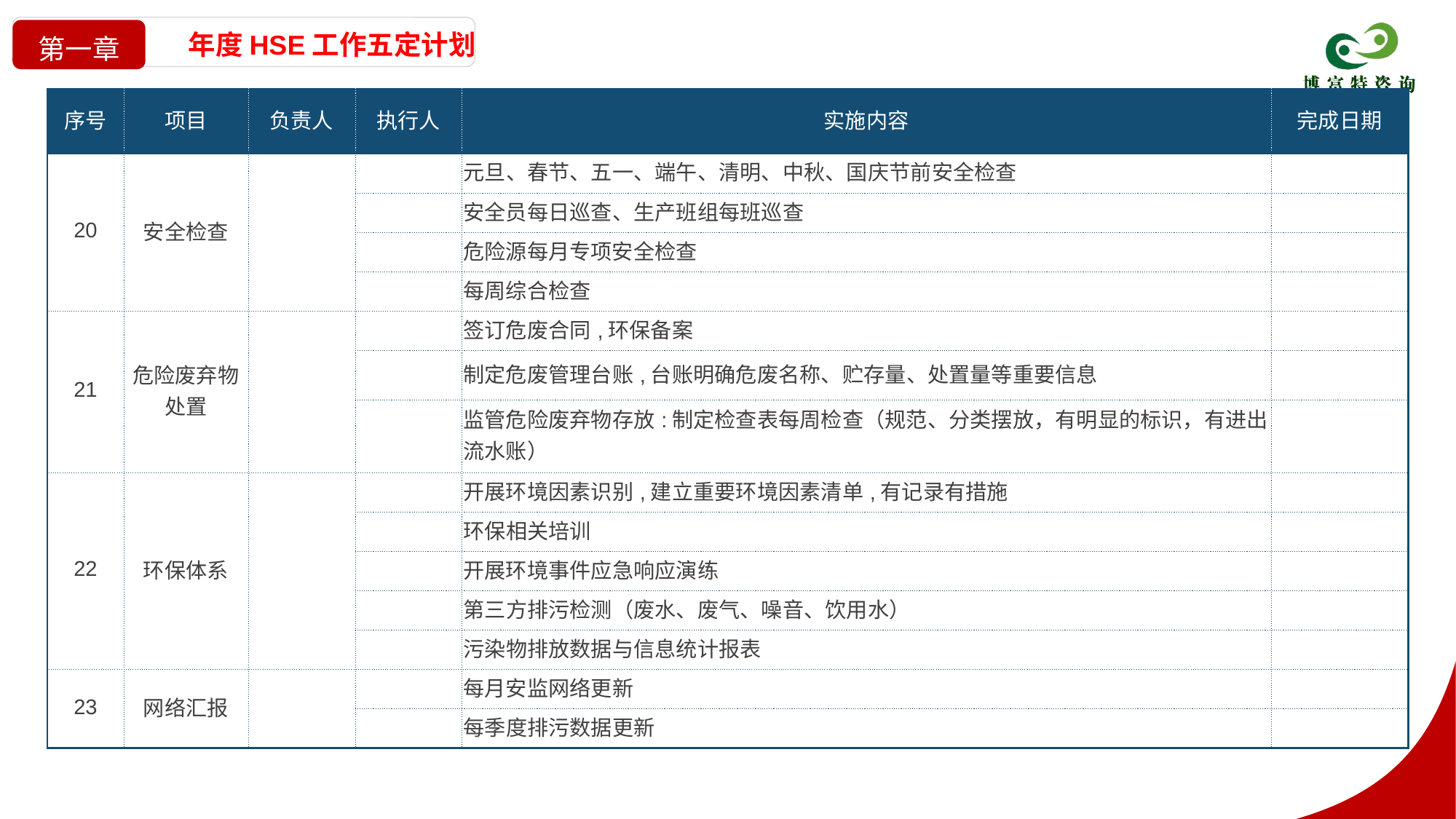

年度HSE工作五定计划
第一章
| 序号 | 项目 | 负责人 | 执行人 | 实施内容 | 完成日期 |
| --- | --- | --- | --- | --- | --- |
| 20 | 安全检查 |  |  | 元旦、春节、五一、端午、清明、中秋、国庆节前安全检查 |  |
|  |  |  |  | 安全员每日巡查、生产班组每班巡查 |  |
|  |  |  |  | 危险源每月专项安全检查 |  |
|  |  |  |  | 每周综合检查 |  |
| 21 | 危险废弃物处置 |  |  | 签订危废合同,环保备案 |  |
|  |  |  |  | 制定危废管理台账,台账明确危废名称、贮存量、处置量等重要信息 |  |
|  |  |  |  | 监管危险废弃物存放:制定检查表每周检查（规范、分类摆放，有明显的标识，有进出流水账） |  |
| 22 | 环保体系 |  |  | 开展环境因素识别,建立重要环境因素清单,有记录有措施 |  |
|  |  |  |  | 环保相关培训 |  |
|  |  |  |  | 开展环境事件应急响应演练 |  |
|  |  |  |  | 第三方排污检测（废水、废气、噪音、饮用水） |  |
|  |  |  |  | 污染物排放数据与信息统计报表 |  |
| 23 | 网络汇报 |  |  | 每月安监网络更新 |  |
|  |  |  |  | 每季度排污数据更新 |  |